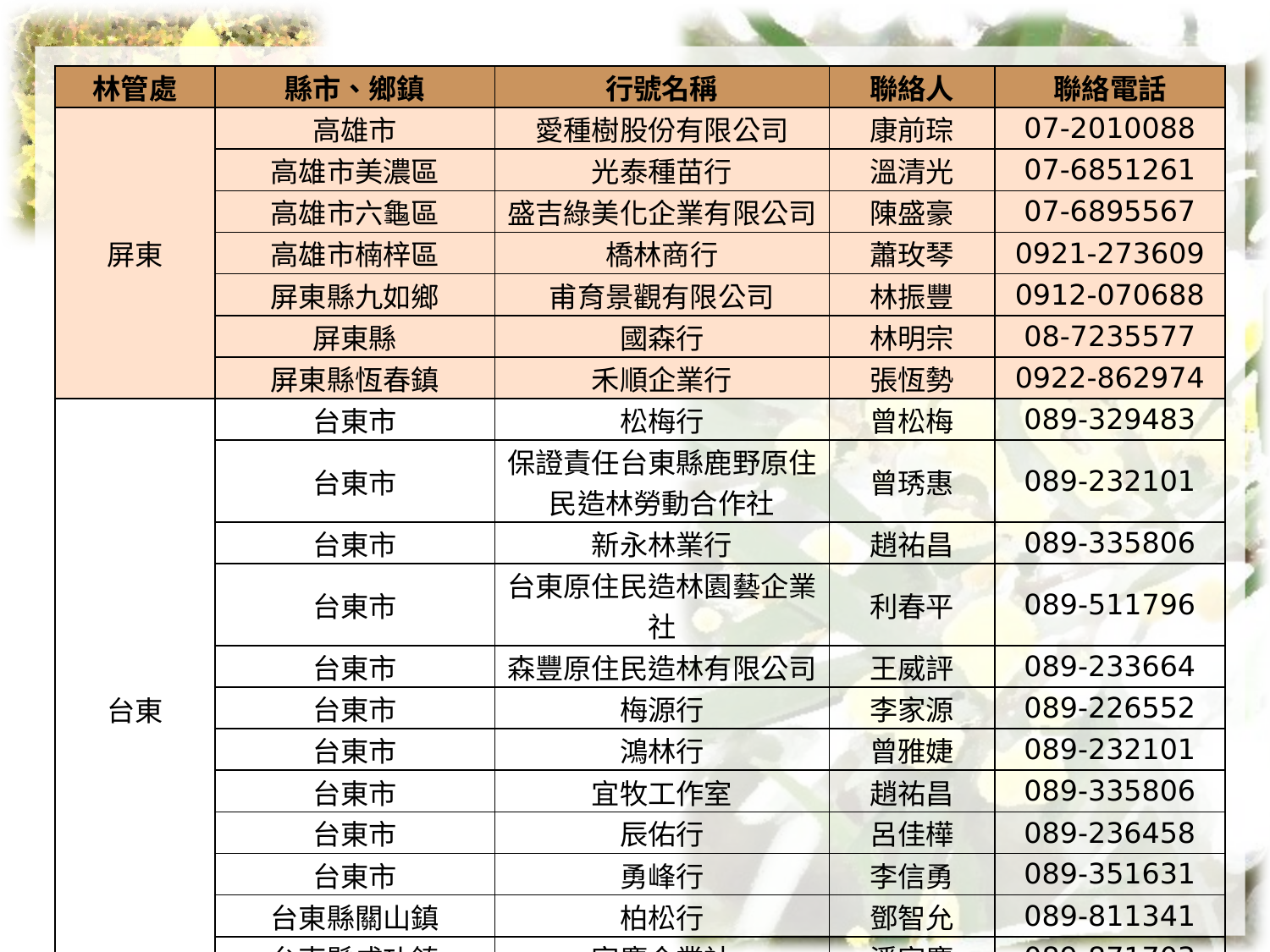

| 林管處 | 縣市、鄉鎮 | 行號名稱 | 聯絡人 | 聯絡電話 |
| --- | --- | --- | --- | --- |
| 屏東 | 高雄市 | 愛種樹股份有限公司 | 康前琮 | 07-2010088 |
|  | 高雄市美濃區 | 光泰種苗行 | 溫清光 | 07-6851261 |
|  | 高雄市六龜區 | 盛吉綠美化企業有限公司 | 陳盛豪 | 07-6895567 |
|  | 高雄市楠梓區 | 橋林商行 | 蕭玫琴 | 0921-273609 |
|  | 屏東縣九如鄉 | 甫育景觀有限公司 | 林振豐 | 0912-070688 |
|  | 屏東縣 | 國森行 | 林明宗 | 08-7235577 |
|  | 屏東縣恆春鎮 | 禾順企業行 | 張恆勢 | 0922-862974 |
| 台東 | 台東市 | 松梅行 | 曾松梅 | 089-329483 |
|  | 台東市 | 保證責任台東縣鹿野原住民造林勞動合作社 | 曾琇惠 | 089-232101 |
|  | 台東市 | 新永林業行 | 趙祐昌 | 089-335806 |
|  | 台東市 | 台東原住民造林園藝企業社 | 利春平 | 089-511796 |
|  | 台東市 | 森豐原住民造林有限公司 | 王威評 | 089-233664 |
|  | 台東市 | 梅源行 | 李家源 | 089-226552 |
|  | 台東市 | 鴻林行 | 曾雅婕 | 089-232101 |
|  | 台東市 | 宜牧工作室 | 趙祐昌 | 089-335806 |
|  | 台東市 | 辰佑行 | 呂佳樺 | 089-236458 |
|  | 台東市 | 勇峰行 | 李信勇 | 089-351631 |
|  | 台東縣關山鎮 | 柏松行 | 鄧智允 | 089-811341 |
|  | 台東縣成功鎮 | 家慶企業社 | 潘家慶 | 089-871703 |
|  | 台東縣太麻里鄉 | 新昇行 | 蔡耀輝 | 089-782111 |
12